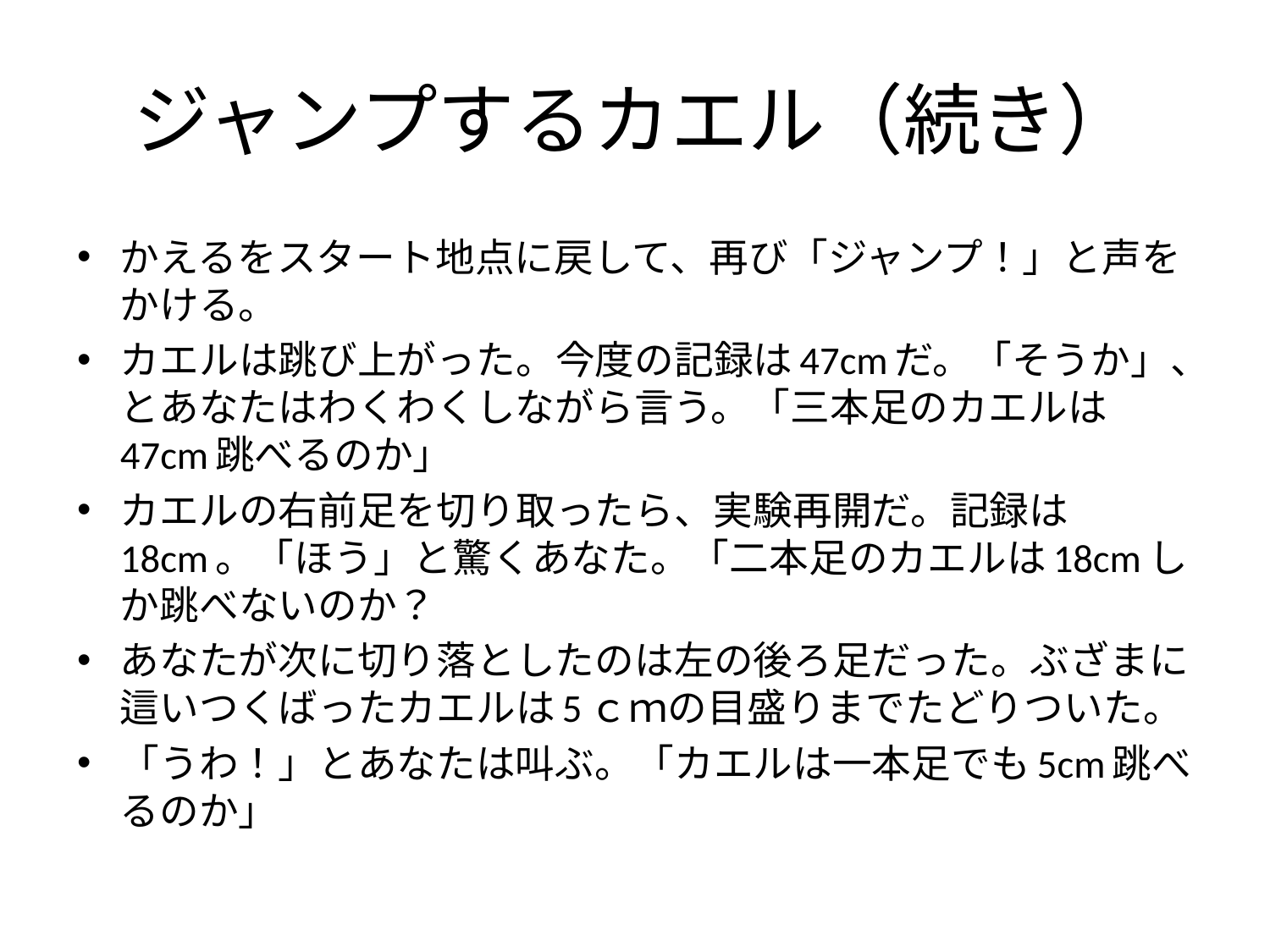

# ジャンプするカエル（続き）
かえるをスタート地点に戻して、再び「ジャンプ！」と声をかける。
カエルは跳び上がった。今度の記録は47cmだ。「そうか」、とあなたはわくわくしながら言う。「三本足のカエルは47cm跳べるのか」
カエルの右前足を切り取ったら、実験再開だ。記録は18cm。「ほう」と驚くあなた。「二本足のカエルは18cmしか跳べないのか？
あなたが次に切り落としたのは左の後ろ足だった。ぶざまに這いつくばったカエルは5ｃｍの目盛りまでたどりついた。
「うわ！」とあなたは叫ぶ。「カエルは一本足でも5cm跳べるのか」